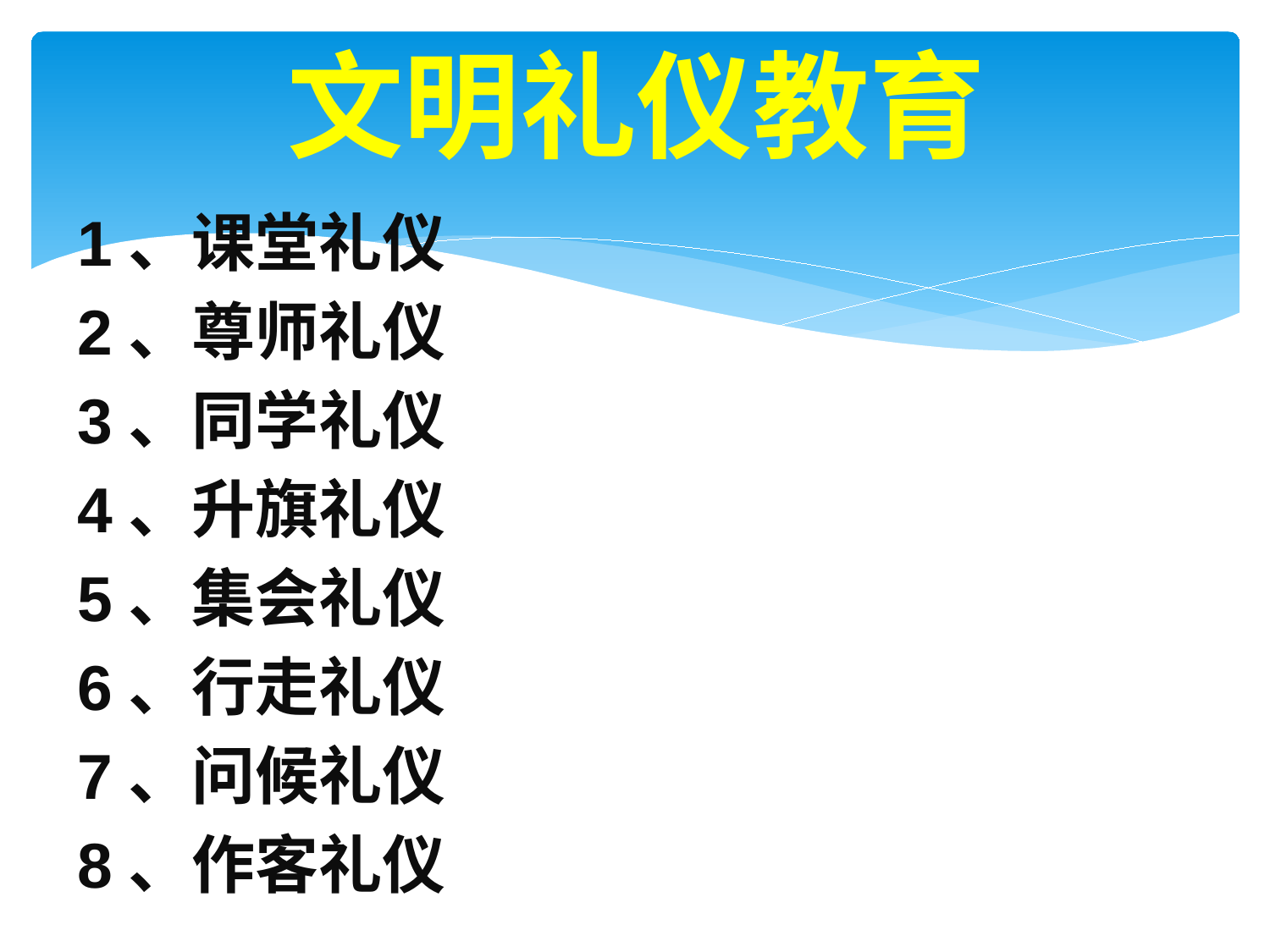

# 文明礼仪教育
1、课堂礼仪
2、尊师礼仪
3、同学礼仪
4、升旗礼仪
5、集会礼仪
6、行走礼仪
7、问候礼仪
8、作客礼仪